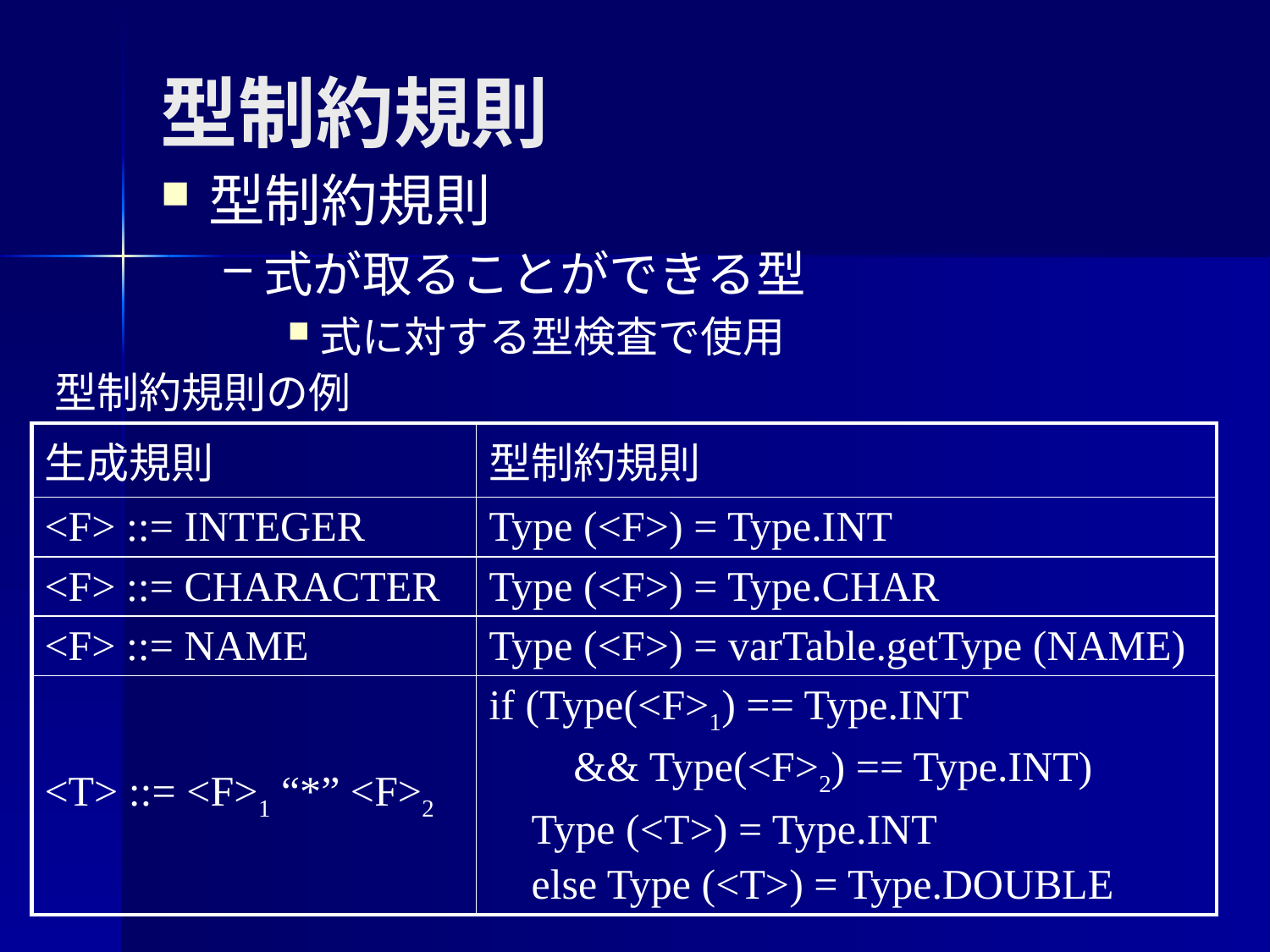

型制約規則
型制約規則
式が取ることができる型
式に対する型検査で使用
型制約規則の例
| 生成規則 | 型制約規則 |
| --- | --- |
| <F> ::= INTEGER | Type (<F>) = Type.INT |
| <F> ::= CHARACTER | Type (<F>) = Type.CHAR |
| <F> ::= NAME | Type (<F>) = varTable.getType (NAME) |
| <T> ::= <F>1 “\*” <F>2 | if (Type(<F>1) == Type.INT && Type(<F>2) == Type.INT) Type (<T>) = Type.INT else Type (<T>) = Type.DOUBLE |